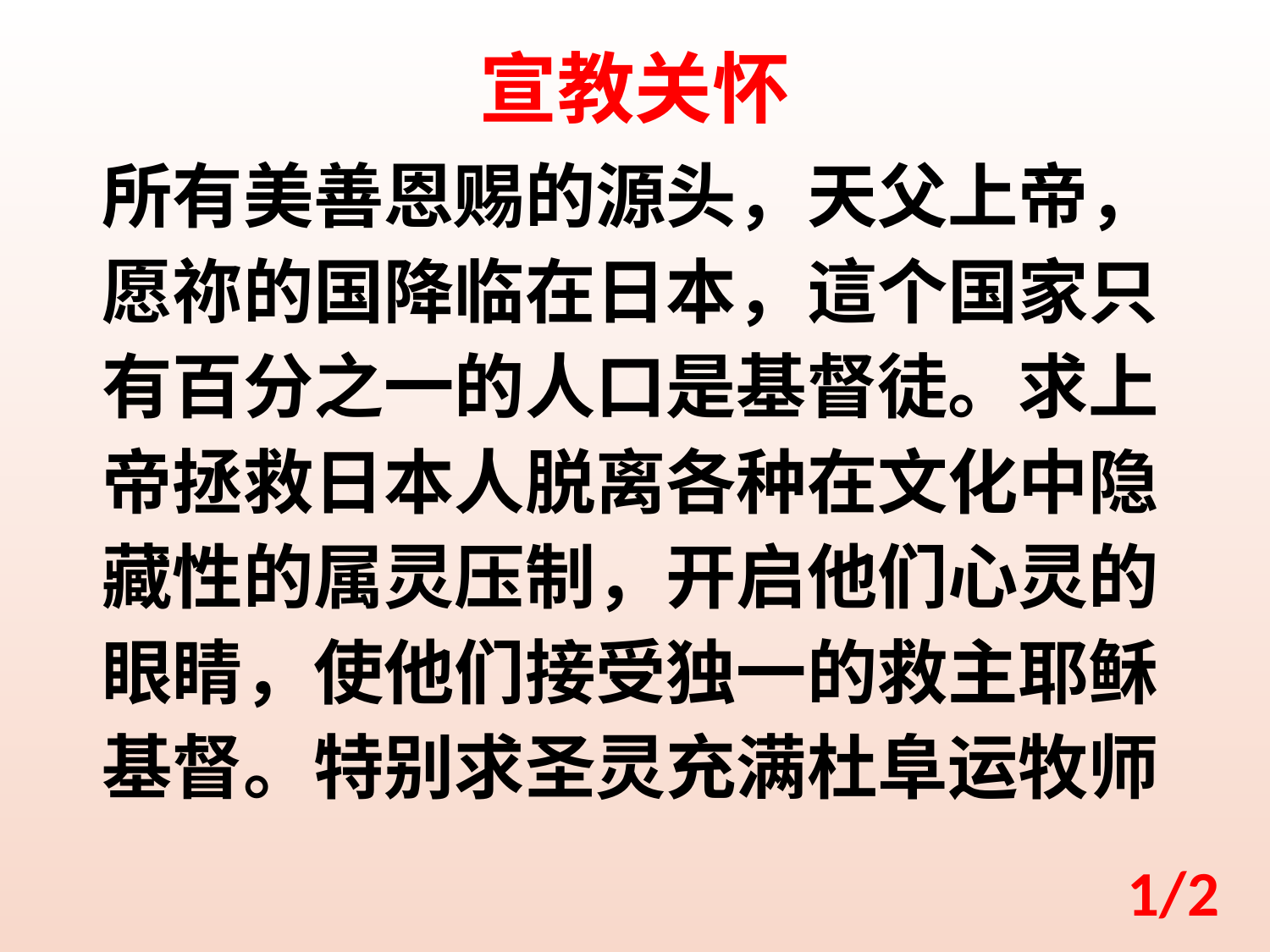

宣教关怀
所有美善恩赐的源头，天父上帝，愿祢的国降临在日本，這个国家只有百分之一的人口是基督徒。求上帝拯救日本人脱离各种在文化中隐藏性的属灵压制，开启他们心灵的眼睛，使他们接受独一的救主耶稣基督。特别求圣灵充满杜阜运牧师
1/2